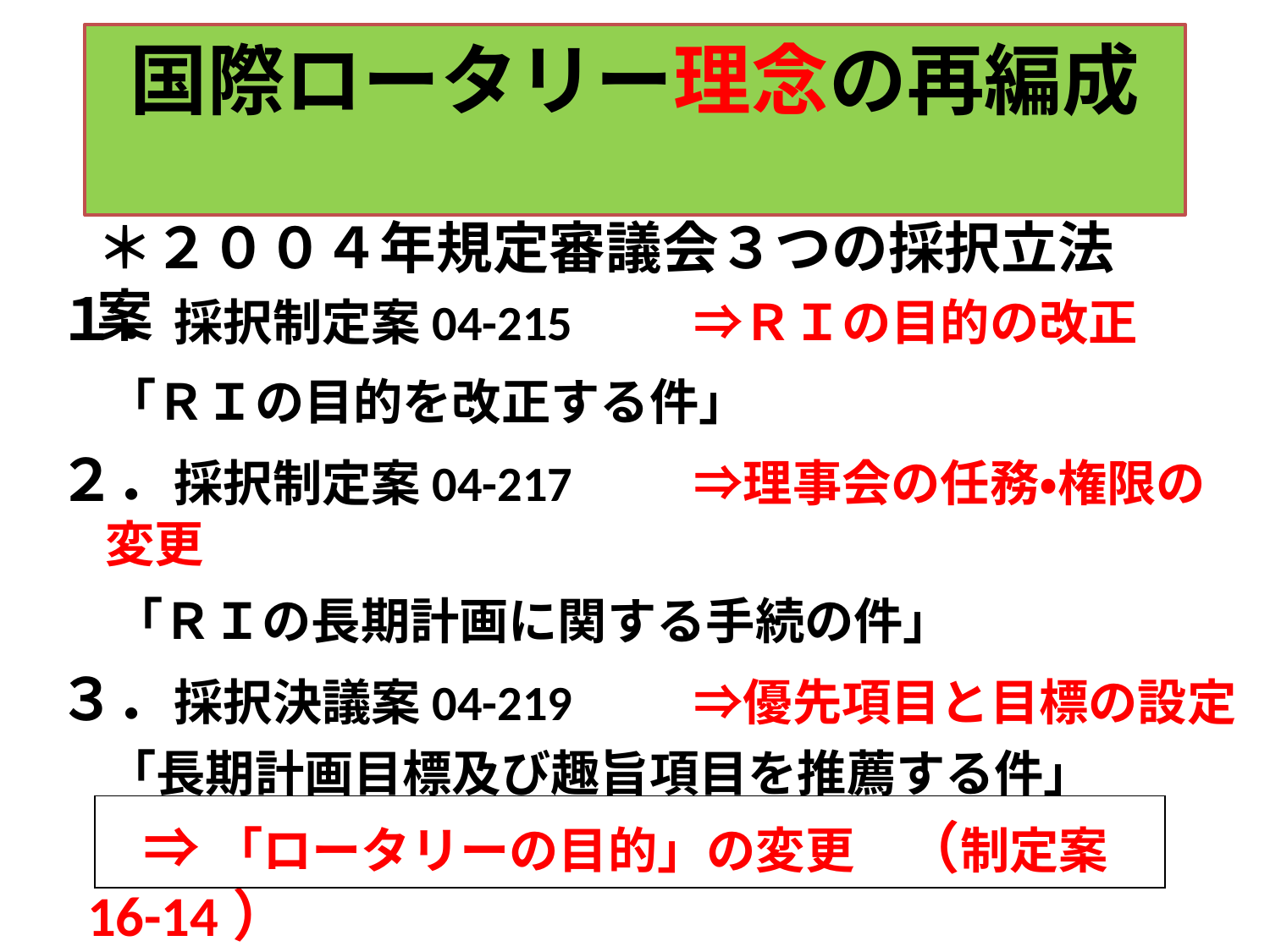

# 国際ロータリー理念の再編成
＊２００４年規定審議会３つの採択立法案
１．採択制定案04-215 　　⇒ＲＩの目的の改正
　「ＲＩの目的を改正する件」
２．採択制定案04-217 　　⇒理事会の任務・権限の変更
　「ＲＩの長期計画に関する手続の件」
３．採択決議案04-219　 　⇒優先項目と目標の設定
　「長期計画目標及び趣旨項目を推薦する件」

|  |
| --- |
　⇒ 「ロータリーの目的」の変更　（制定案16-14）